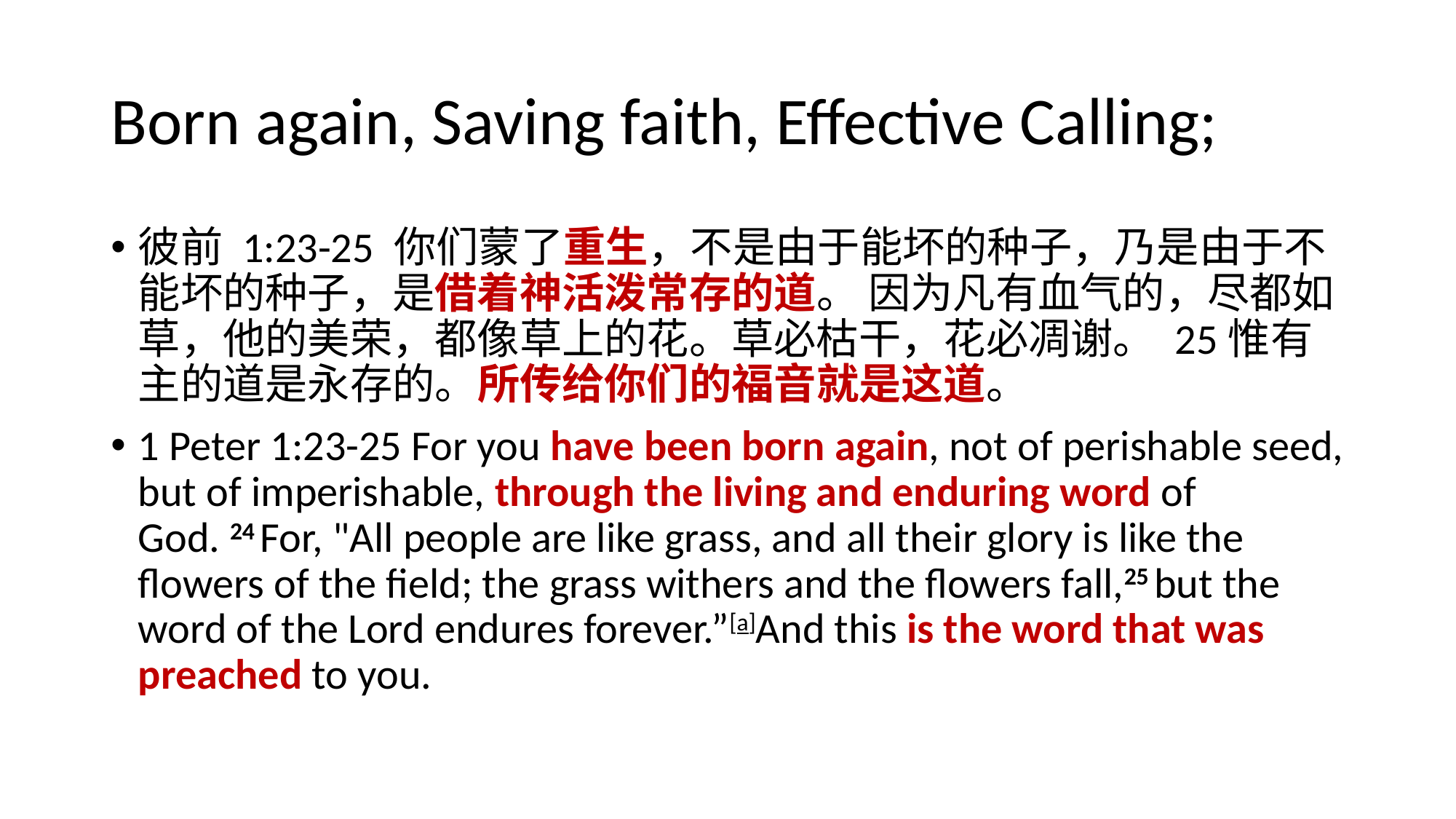

# Born again, Saving faith, Effective Calling;
彼前 1:23-25 你们蒙了重生，不是由于能坏的种子，乃是由于不能坏的种子，是借着神活泼常存的道。 因为凡有血气的，尽都如草，他的美荣，都像草上的花。草必枯干，花必凋谢。 25惟有主的道是永存的。所传给你们的福音就是这道。
1 Peter 1:23-25 For you have been born again, not of perishable seed, but of imperishable, through the living and enduring word of God. 24 For, "All people are like grass, and all their glory is like the flowers of the field; the grass withers and the flowers fall,25 but the word of the Lord endures forever.”[a]And this is the word that was preached to you.